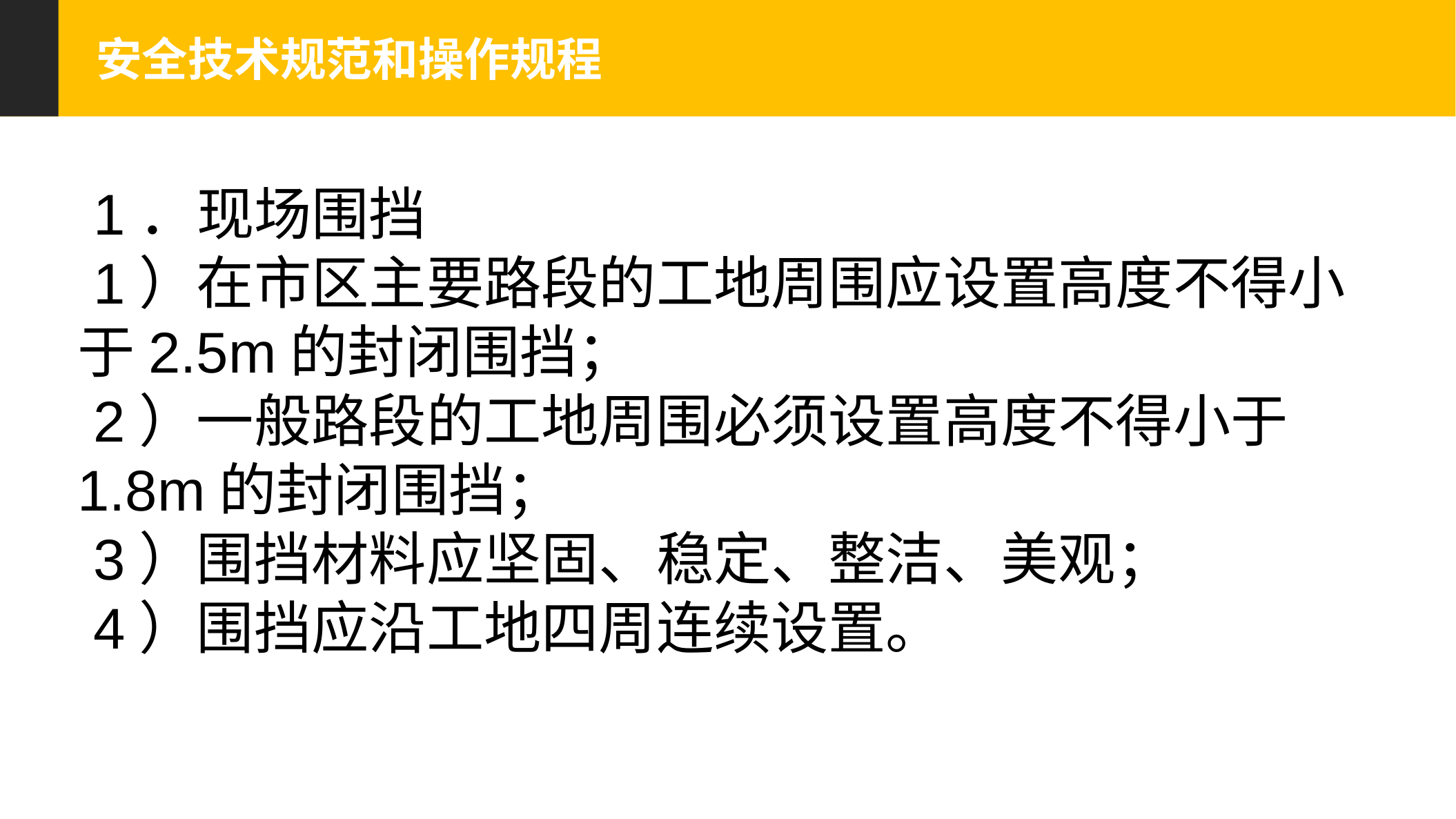

安全技术规范和操作规程
 1．现场围挡
 1）在市区主要路段的工地周围应设置高度不得小于2.5m的封闭围挡；
 2）一般路段的工地周围必须设置高度不得小于1.8m的封闭围挡；
 3）围挡材料应坚固、稳定、整洁、美观；
 4）围挡应沿工地四周连续设置。